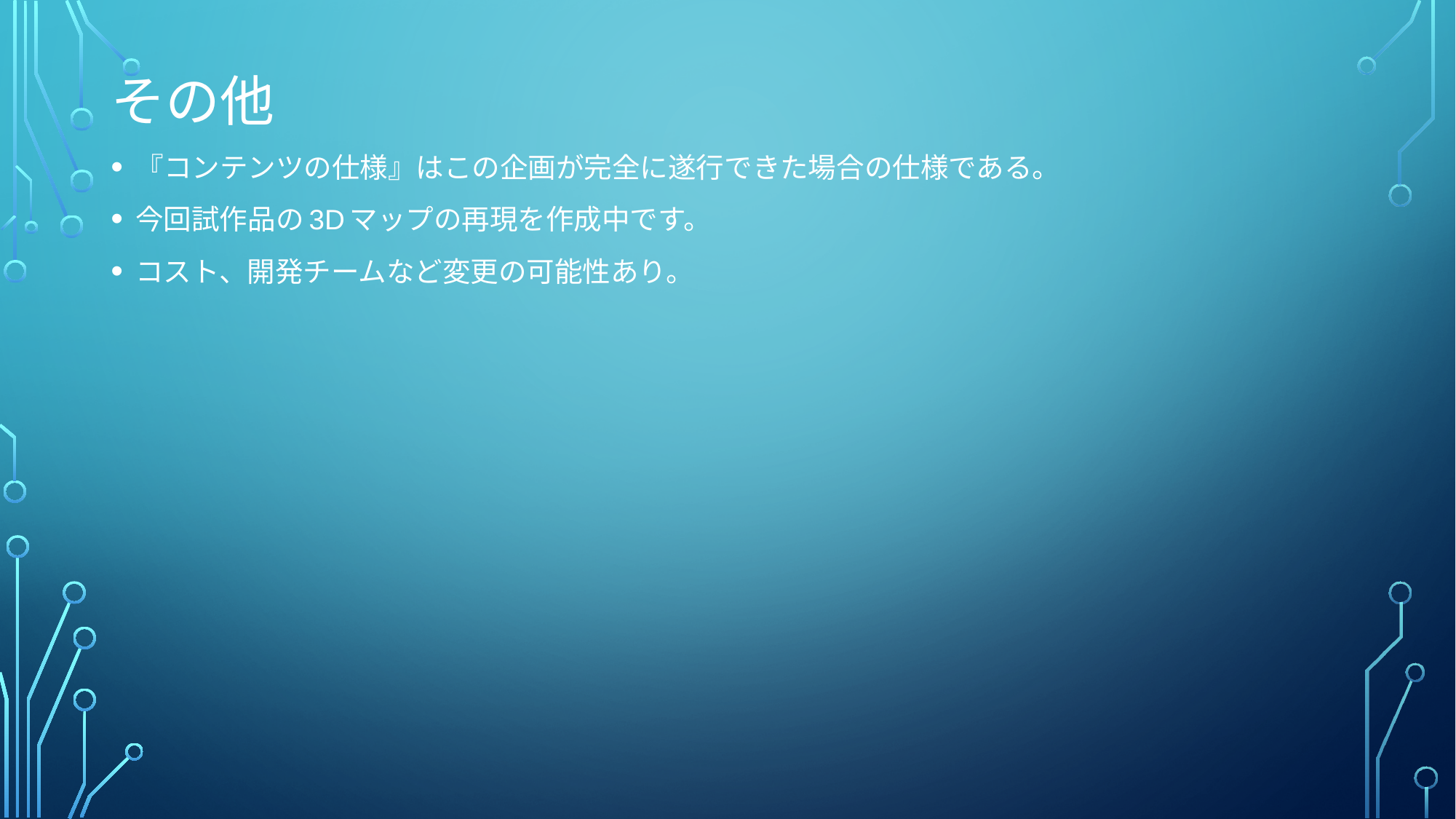

# その他
『コンテンツの仕様』はこの企画が完全に遂行できた場合の仕様である。
今回試作品の3Dマップの再現を作成中です。
コスト、開発チームなど変更の可能性あり。